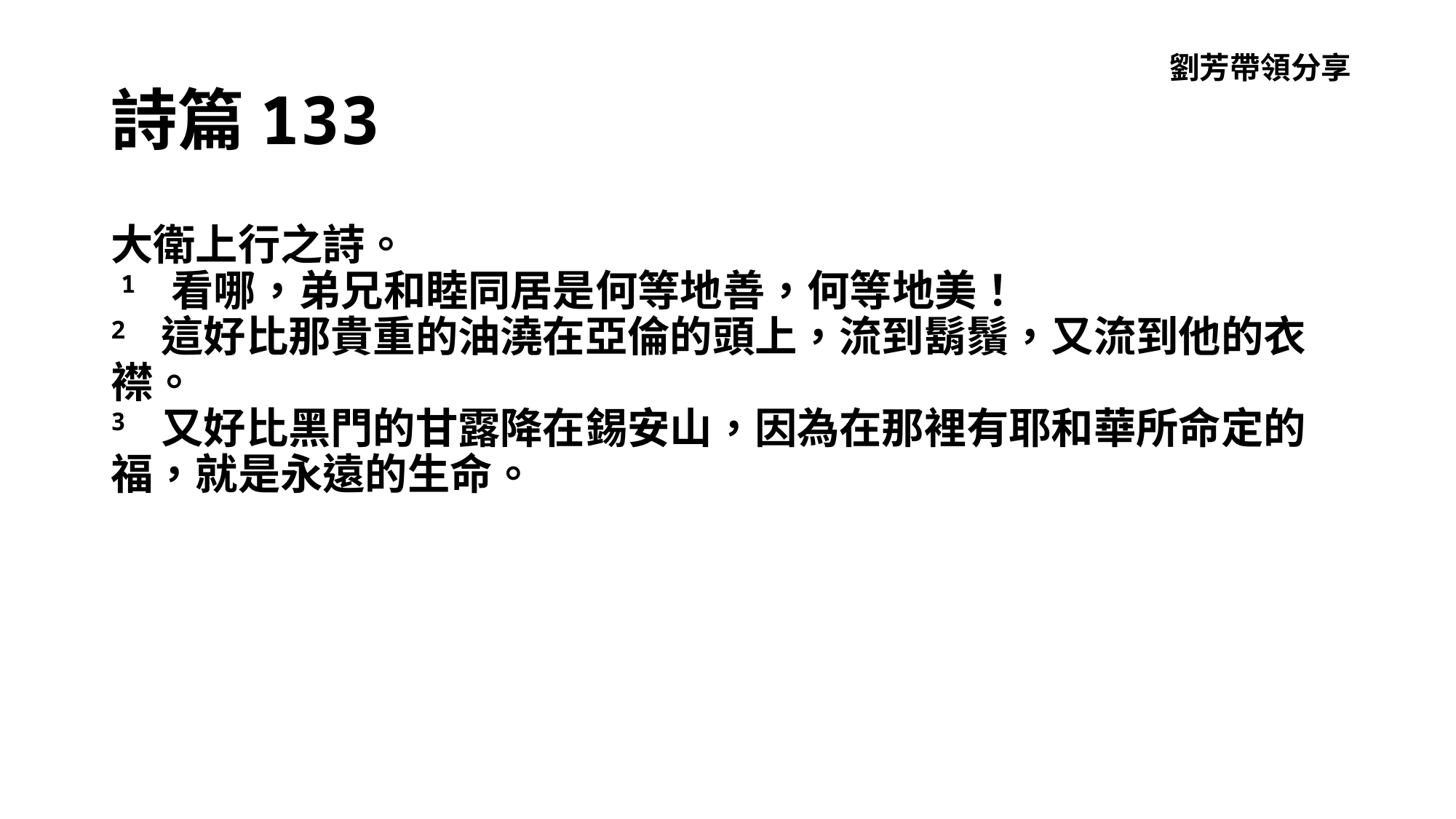

# 詩篇133
劉芳帶領分享
大衛上行之詩。
​1 看哪，弟兄和睦同居是何等地善，何等地美！
2 這好比那貴重的油澆在亞倫的頭上，流到鬍鬚，又流到他的衣襟。
3 又好比黑門的甘露降在錫安山，因為在那裡有耶和華所命定的福，就是永遠的生命。